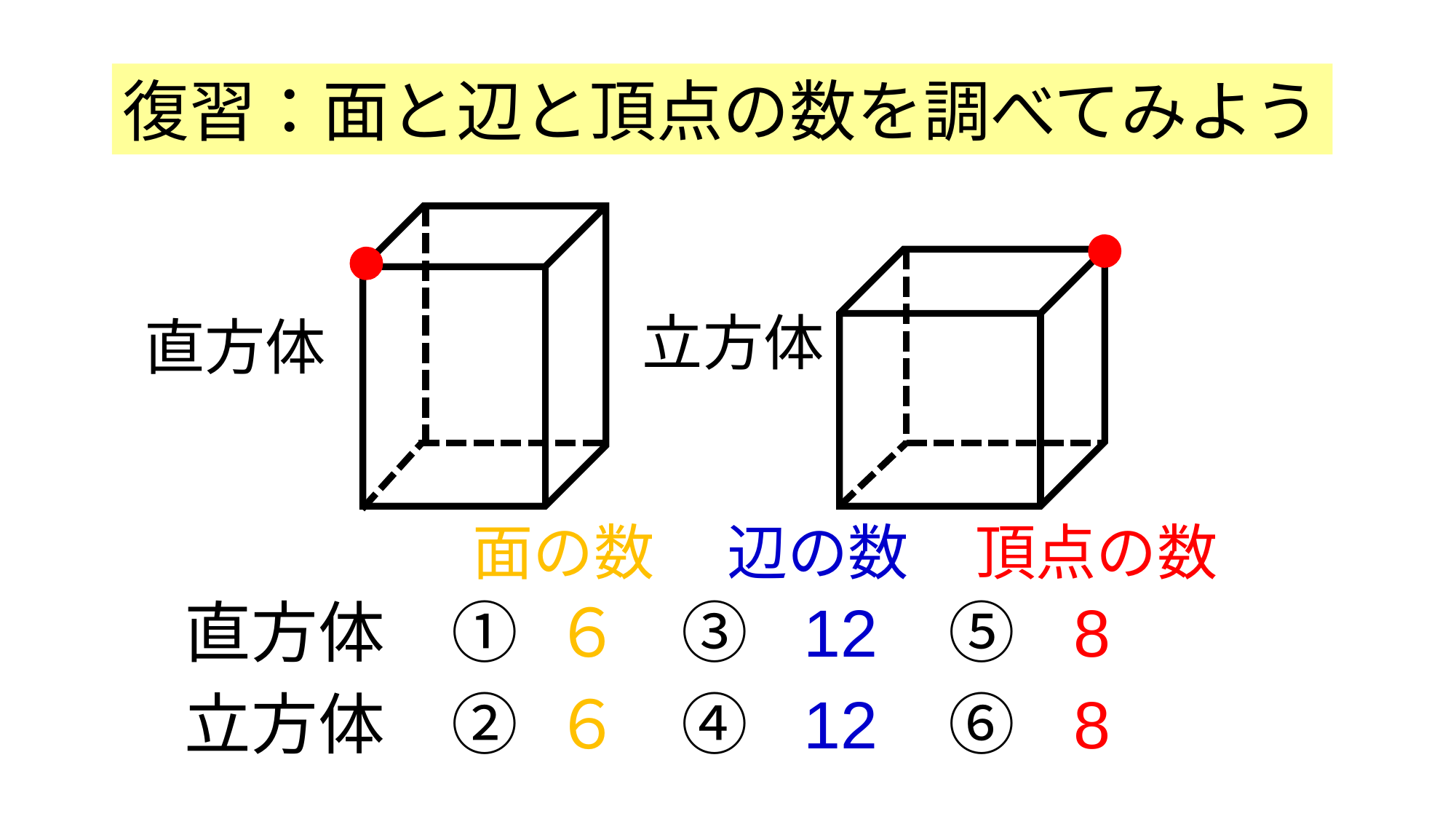

復習：面と辺と頂点の数を調べてみよう

立方体
直方体
面の数
辺の数
頂点の数
６
12
8
直方体　①　　  ③　　　⑤
６
12
8
立方体　②　　  ④　　　⑥